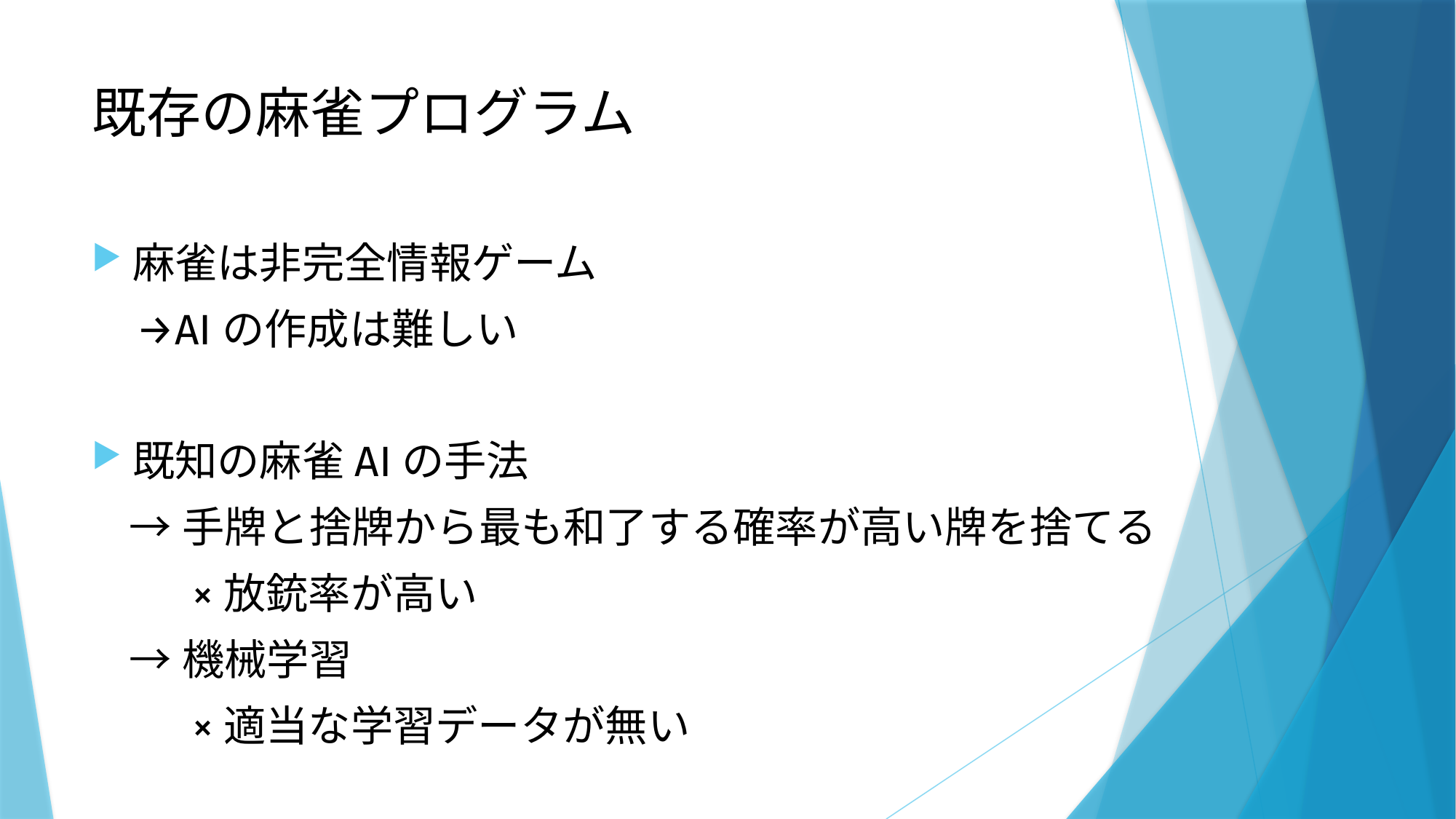

# 既存の麻雀プログラム
麻雀は非完全情報ゲーム
    →AIの作成は難しい

既知の麻雀AIの手法
    →手牌と捨牌から最も和了する確率が高い牌を捨てる
    　×放銃率が高い
    →機械学習
    　×適当な学習データが無い